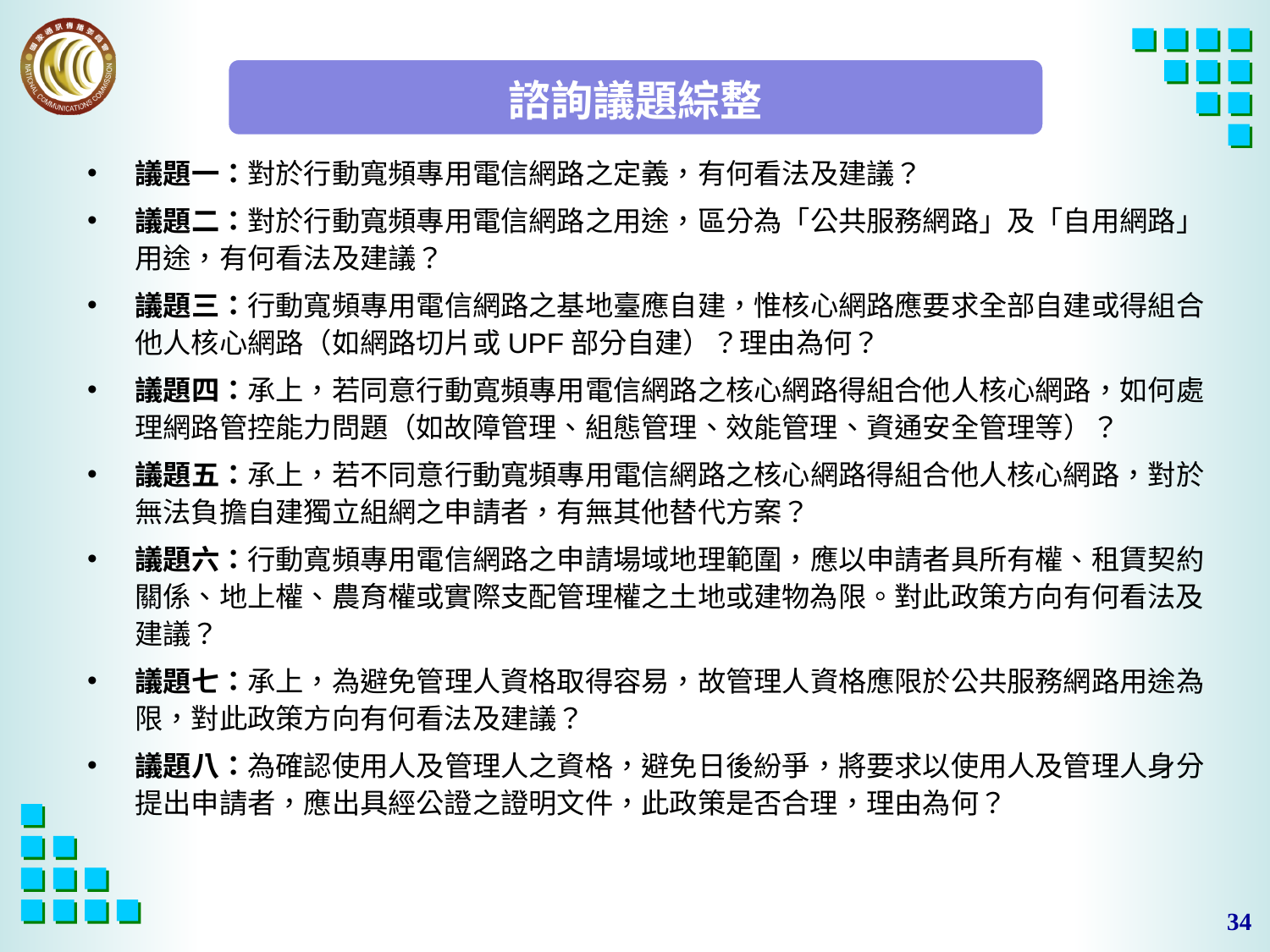

# 諮詢議題綜整
議題一：對於行動寬頻專用電信網路之定義，有何看法及建議？
議題二：對於行動寬頻專用電信網路之用途，區分為「公共服務網路」及「自用網路」用途，有何看法及建議？
議題三：行動寬頻專用電信網路之基地臺應自建，惟核心網路應要求全部自建或得組合他人核心網路（如網路切片或UPF部分自建）？理由為何？
議題四：承上，若同意行動寬頻專用電信網路之核心網路得組合他人核心網路，如何處理網路管控能力問題（如故障管理、組態管理、效能管理、資通安全管理等）？
議題五：承上，若不同意行動寬頻專用電信網路之核心網路得組合他人核心網路，對於無法負擔自建獨立組網之申請者，有無其他替代方案？
議題六：行動寬頻專用電信網路之申請場域地理範圍，應以申請者具所有權、租賃契約關係、地上權、農育權或實際支配管理權之土地或建物為限。對此政策方向有何看法及建議？
議題七：承上，為避免管理人資格取得容易，故管理人資格應限於公共服務網路用途為限，對此政策方向有何看法及建議？
議題八：為確認使用人及管理人之資格，避免日後紛爭，將要求以使用人及管理人身分提出申請者，應出具經公證之證明文件，此政策是否合理，理由為何？